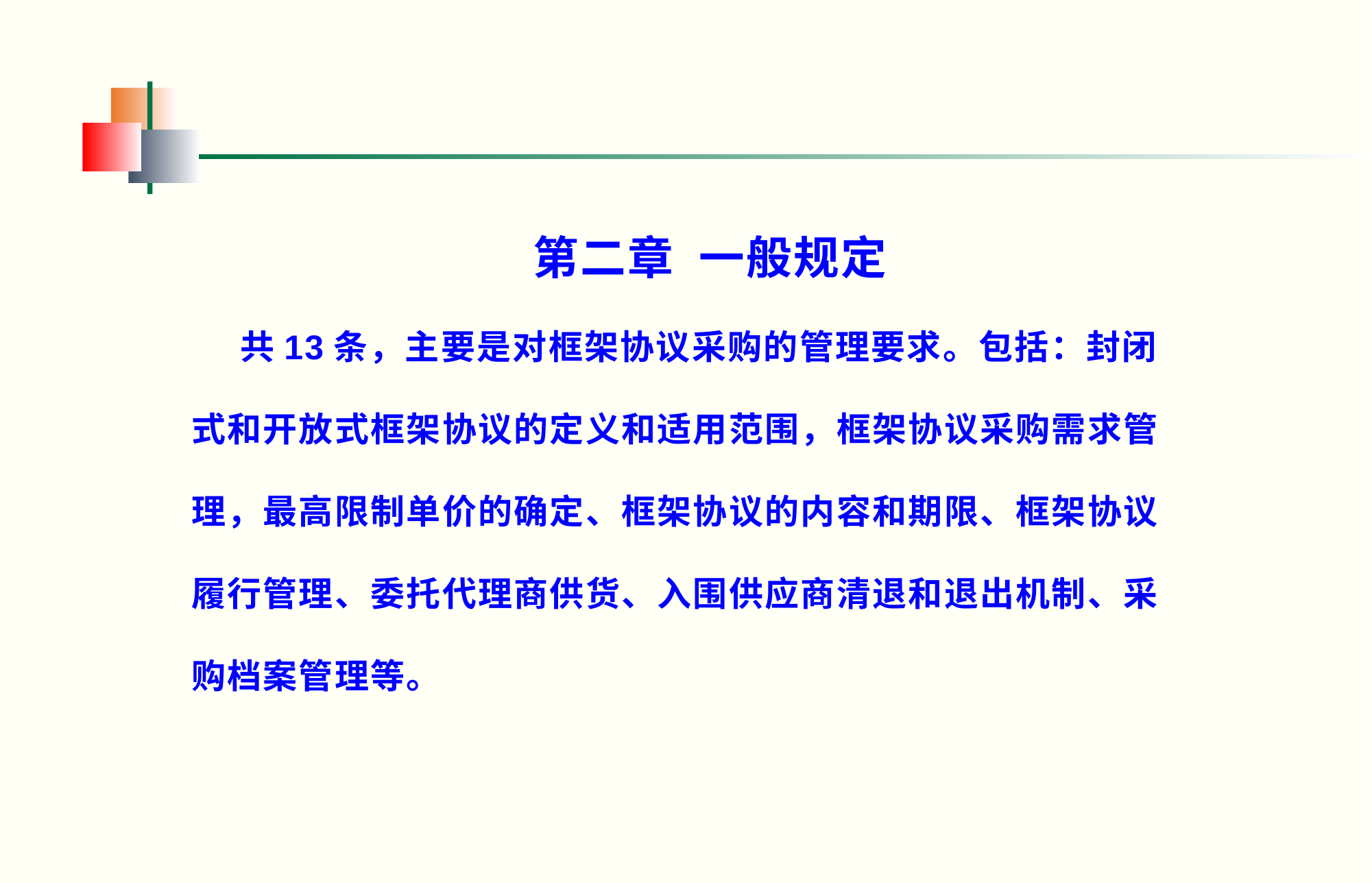

第二章  一般规定
共13条，主要是对框架协议采购的管理要求。包括：封闭式和开放式框架协议的定义和适用范围，框架协议采购需求管理，最高限制单价的确定、框架协议的内容和期限、框架协议履行管理、委托代理商供货、入围供应商清退和退出机制、采购档案管理等。